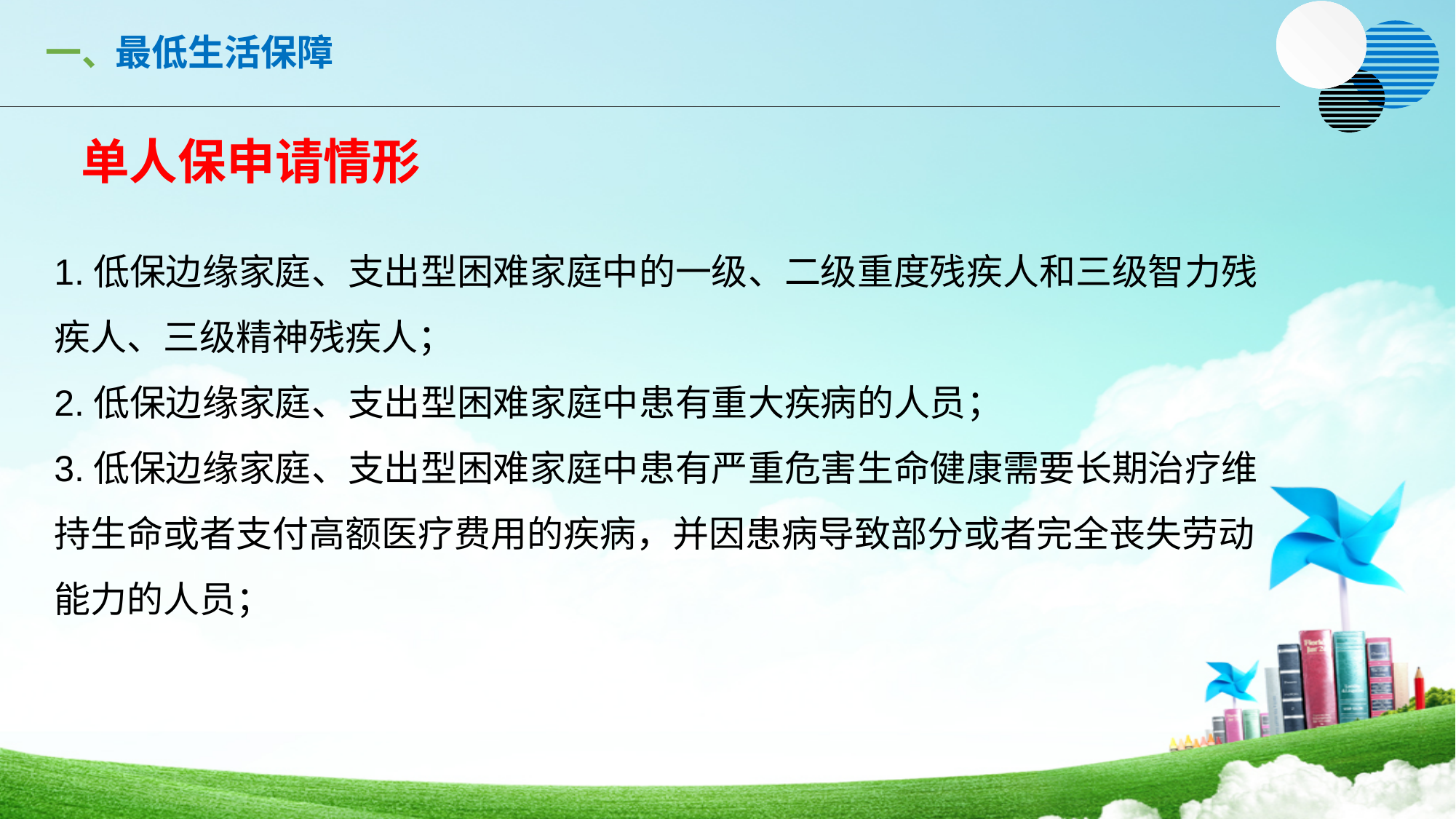

最低生活保障
一、
单人保申请情形
1.低保边缘家庭、支出型困难家庭中的一级、二级重度残疾人和三级智力残疾人、三级精神残疾人；
2.低保边缘家庭、支出型困难家庭中患有重大疾病的人员；
3.低保边缘家庭、支出型困难家庭中患有严重危害生命健康需要长期治疗维持生命或者支付高额医疗费用的疾病，并因患病导致部分或者完全丧失劳动能力的人员；